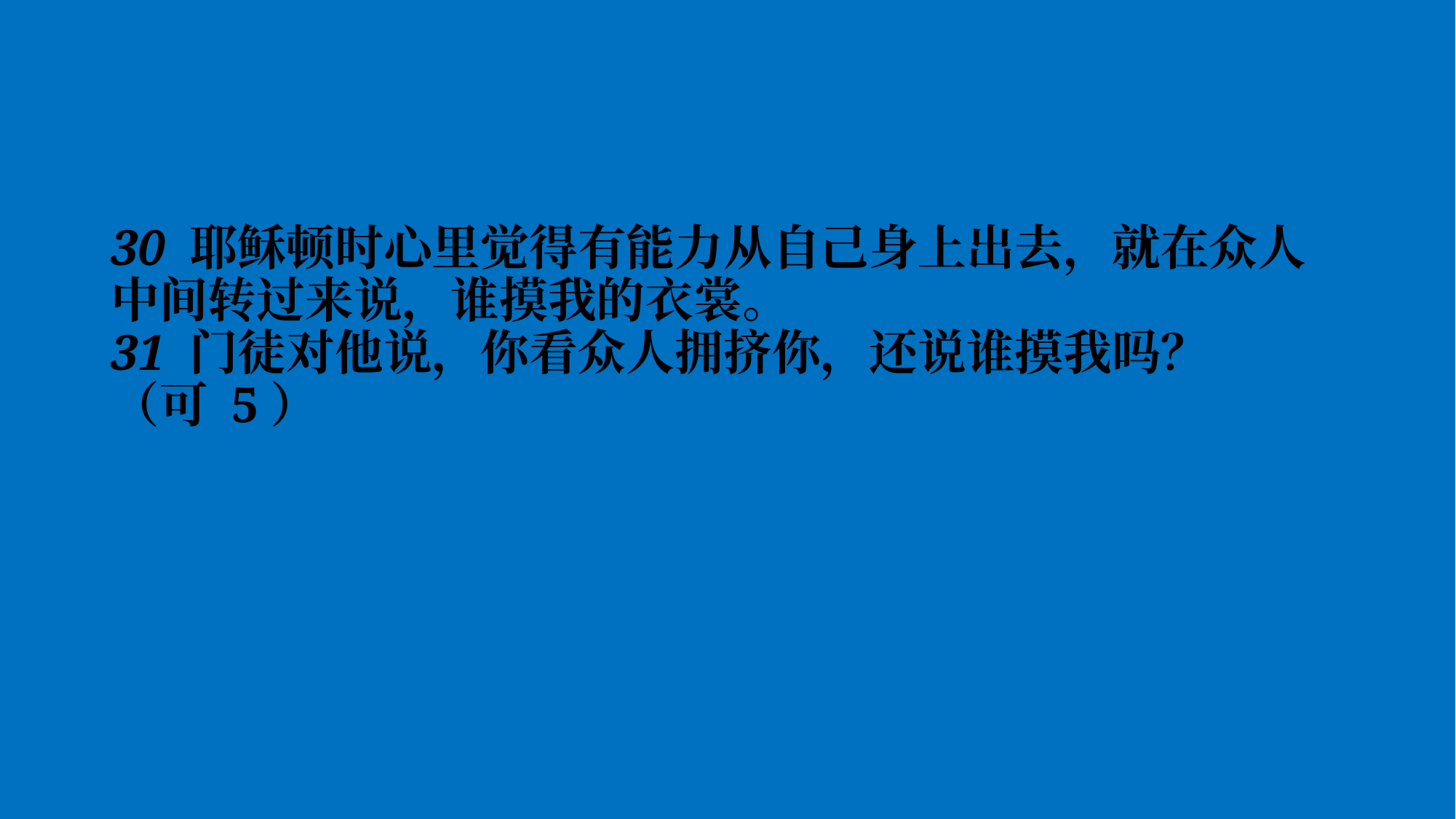

#
30 耶稣顿时心里觉得有能力从自己身上出去，就在众人中间转过来说，谁摸我的衣裳。
31 门徒对他说，你看众人拥挤你，还说谁摸我吗？
（可 5）